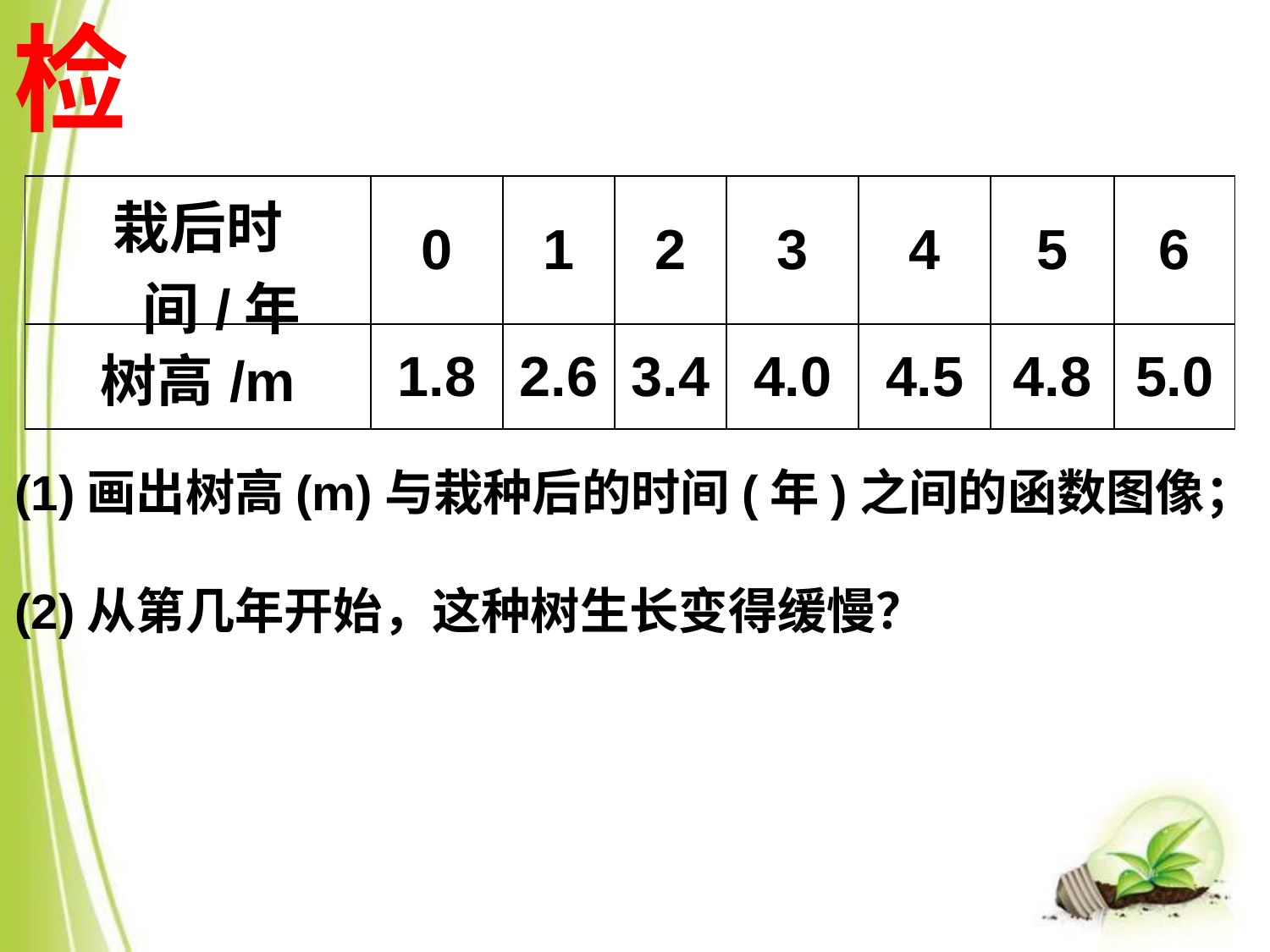

检
| 栽后时间/年 | 0 | 1 | 2 | 3 | 4 | 5 | 6 |
| --- | --- | --- | --- | --- | --- | --- | --- |
| 树高/m | 1.8 | 2.6 | 3.4 | 4.0 | 4.5 | 4.8 | 5.0 |
(1)画出树高(m)与栽种后的时间(年)之间的函数图像；
(2)从第几年开始，这种树生长变得缓慢？